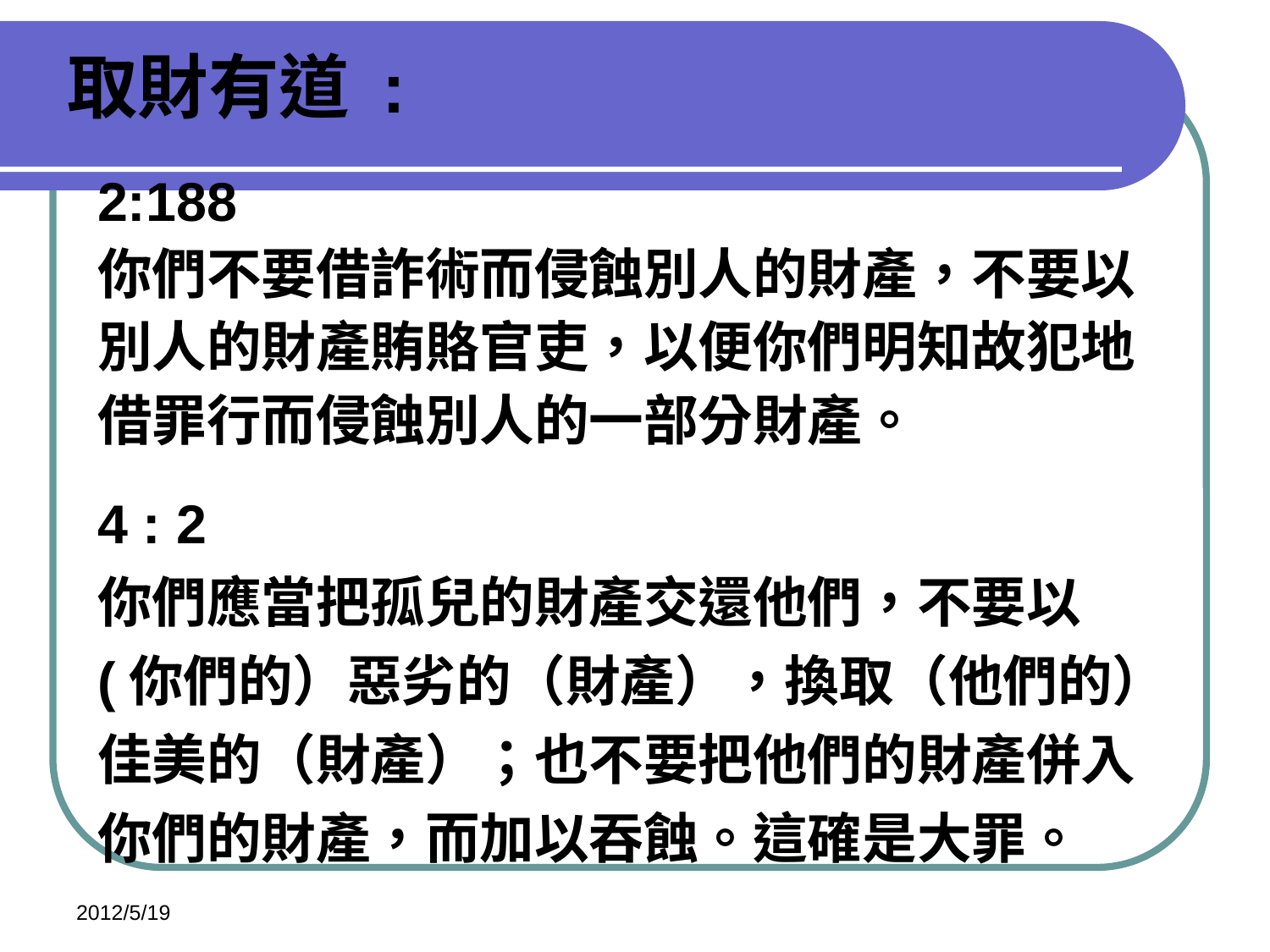

取財有道 :

2:188
你們不要借詐術而侵蝕別人的財產，不要以
別人的財產賄賂官吏，以便你們明知故犯地
借罪行而侵蝕別人的一部分財產。

4 : 2
你們應當把孤兒的財產交還他們，不要以
(你們的）惡劣的（財產），換取（他們的）
佳美的（財產）；也不要把他們的財產併入
你們的財產，而加以吞蝕。這確是大罪。
2012/5/19